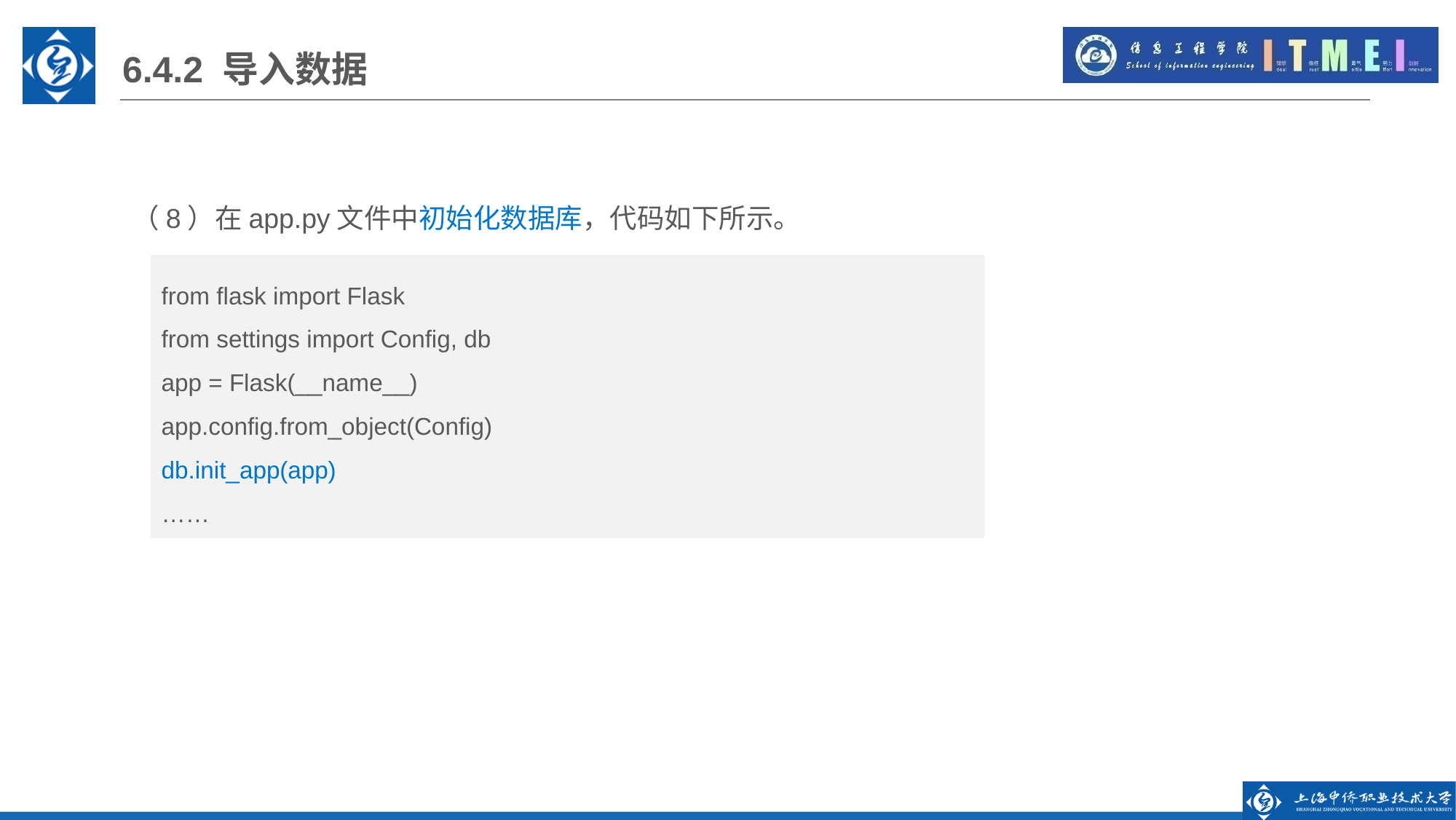

6.4.2 导入数据
（8）在app.py文件中初始化数据库，代码如下所示。
from flask import Flask
from settings import Config, db
app = Flask(__name__)
app.config.from_object(Config)
db.init_app(app)
……